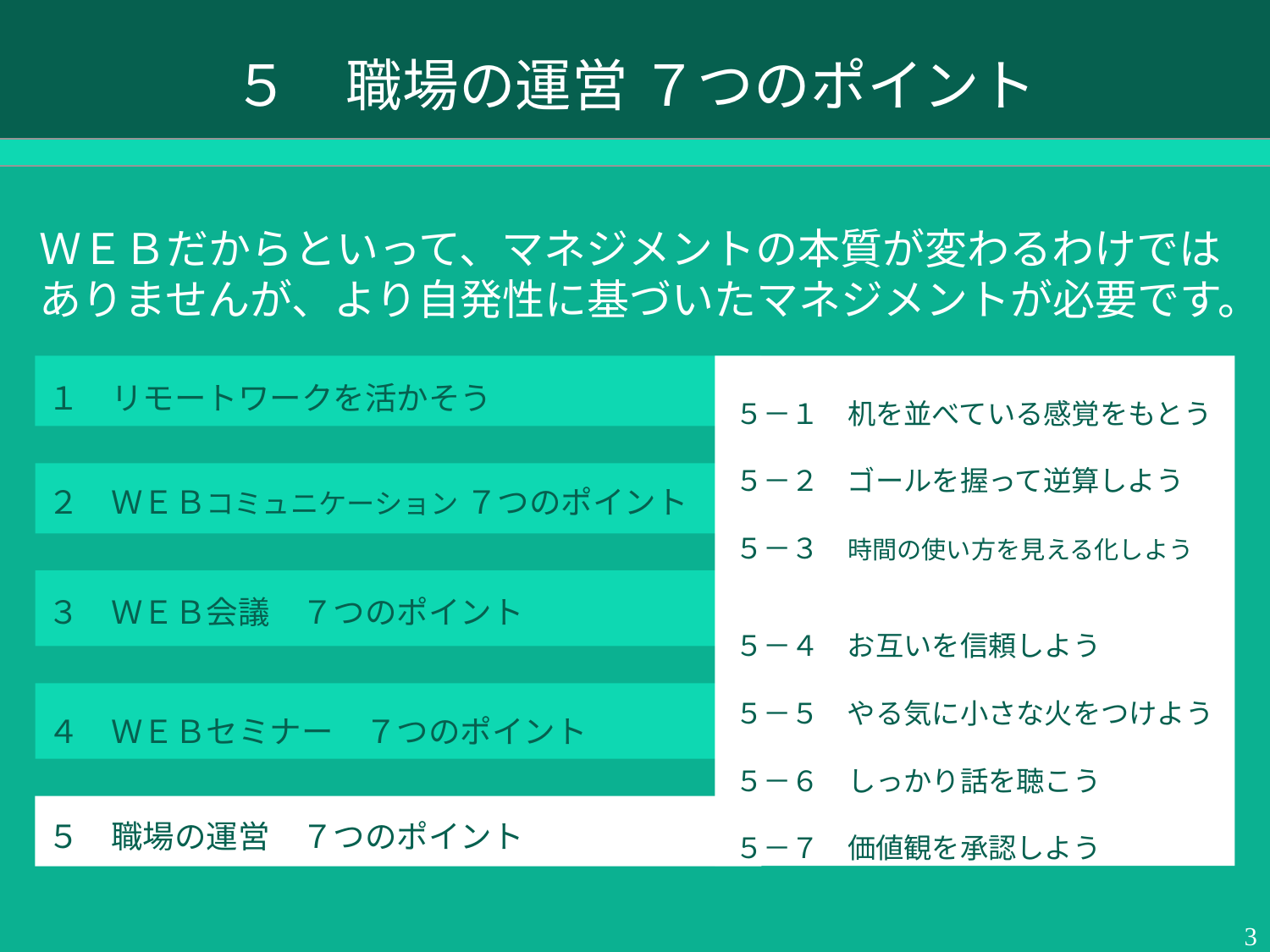

# ５　職場の運営 ７つのポイント

ＷＥＢだからといって、マネジメントの本質が変わるわけではありませんが、より自発性に基づいたマネジメントが必要です。

１　リモートワークを活かそう

５－１　机を並べている感覚をもとう

５－２　ゴールを握って逆算しよう

５－３　時間の使い方を見える化しよう

５－４　お互いを信頼しよう

５－５　やる気に小さな火をつけよう

５－６　しっかり話を聴こう

５－７　価値観を承認しよう

２　ＷＥＢコミュニケーション ７つのポイント

３　ＷＥＢ会議　７つのポイント

４　ＷＥＢセミナー　７つのポイント

５　職場の運営　７つのポイント
33